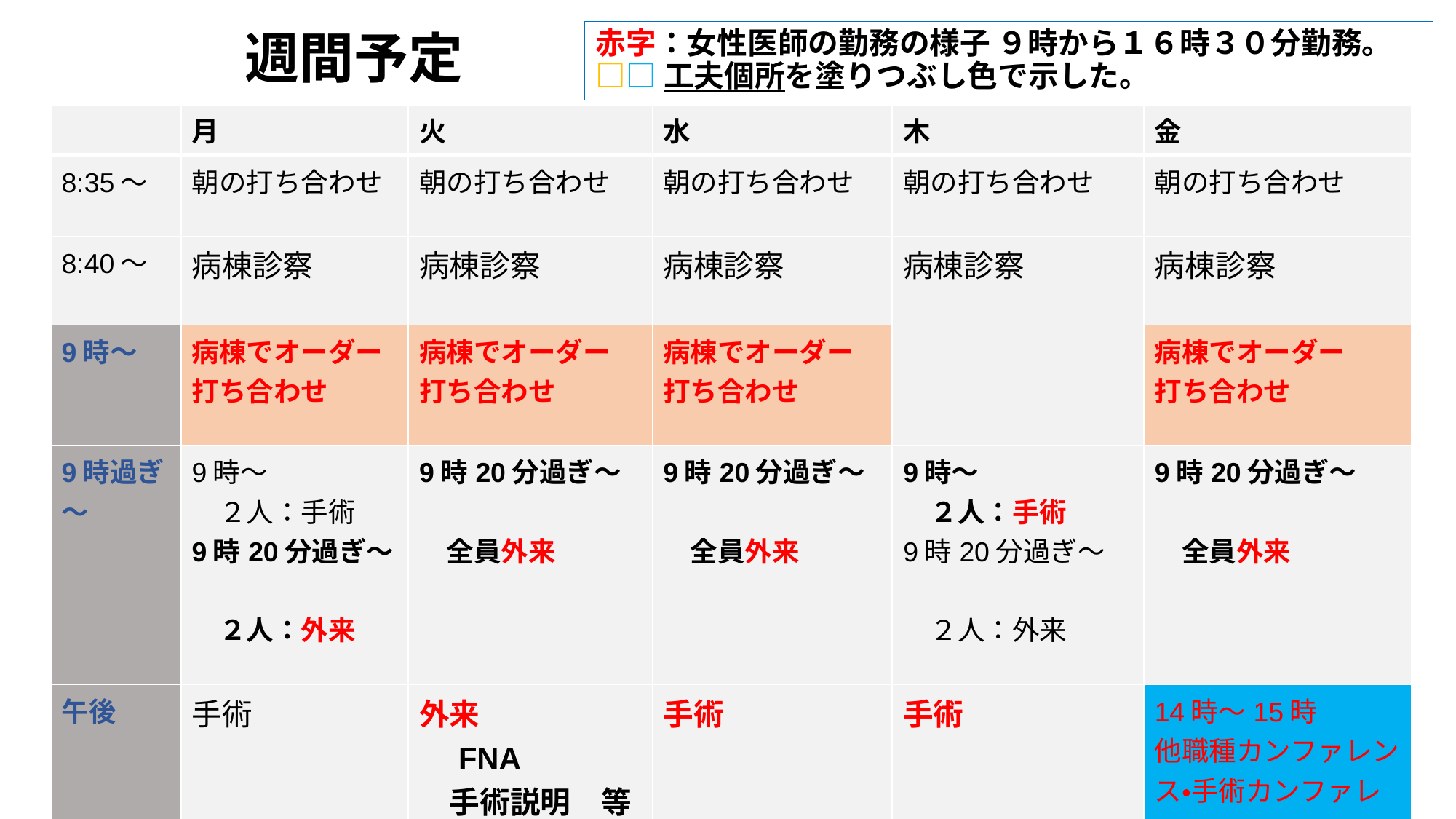

# 週間予定
赤字：女性医師の勤務の様子 ９時から１６時３０分勤務。
□□工夫個所を塗りつぶし色で示した。
|  | 月 | 火 | 水 | 木 | 金 |
| --- | --- | --- | --- | --- | --- |
| 8:35～ | 朝の打ち合わせ | 朝の打ち合わせ | 朝の打ち合わせ | 朝の打ち合わせ | 朝の打ち合わせ |
| 8:40～ | 病棟診察 | 病棟診察 | 病棟診察 | 病棟診察 | 病棟診察 |
| 9時～ | 病棟でオーダー 打ち合わせ | 病棟でオーダー 打ち合わせ | 病棟でオーダー 打ち合わせ |  | 病棟でオーダー 打ち合わせ |
| 9時過ぎ ～ | 9時～ 　２人：手術 9時20分過ぎ～　　 　２人：外来 | 9時20分過ぎ～　　 　全員外来 | 9時20分過ぎ～　　 　全員外来 | 9時～ 　２人：手術 9時20分過ぎ～　　 　２人：外来 | 9時20分過ぎ～　　 　全員外来 |
| 午後 | 手術 | 外来 　FNA 　手術説明　等 | 手術 | 手術 | 14時～15時 他職種カンファレンス・手術カンファレンス |
|  | 術後回診 |  |  | 病棟患者カンファレンス・回診 | 15時～外来 |